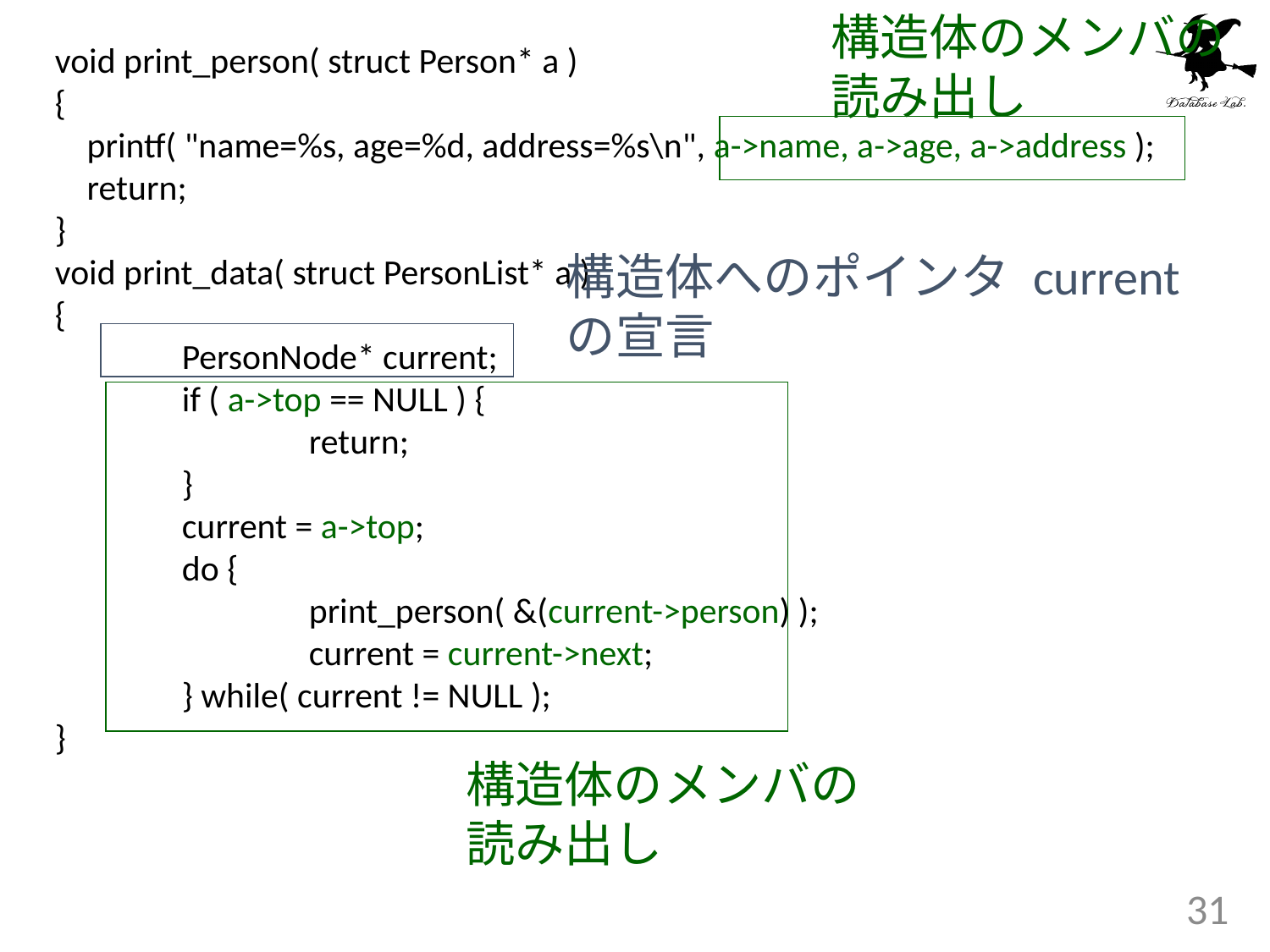

構造体のメンバの
読み出し
void print_person( struct Person* a )
{
    printf( "name=%s, age=%d, address=%s\n", a->name, a->age, a->address );
    return;
}
void print_data( struct PersonList* a )
{
	PersonNode* current;
	if ( a->top == NULL ) {
		return;
	}
	current = a->top;
	do {
		print_person( &(current->person) );
		current = current->next;
	} while( current != NULL );
}

構造体へのポインタ current
の宣言

構造体のメンバの
読み出し
31